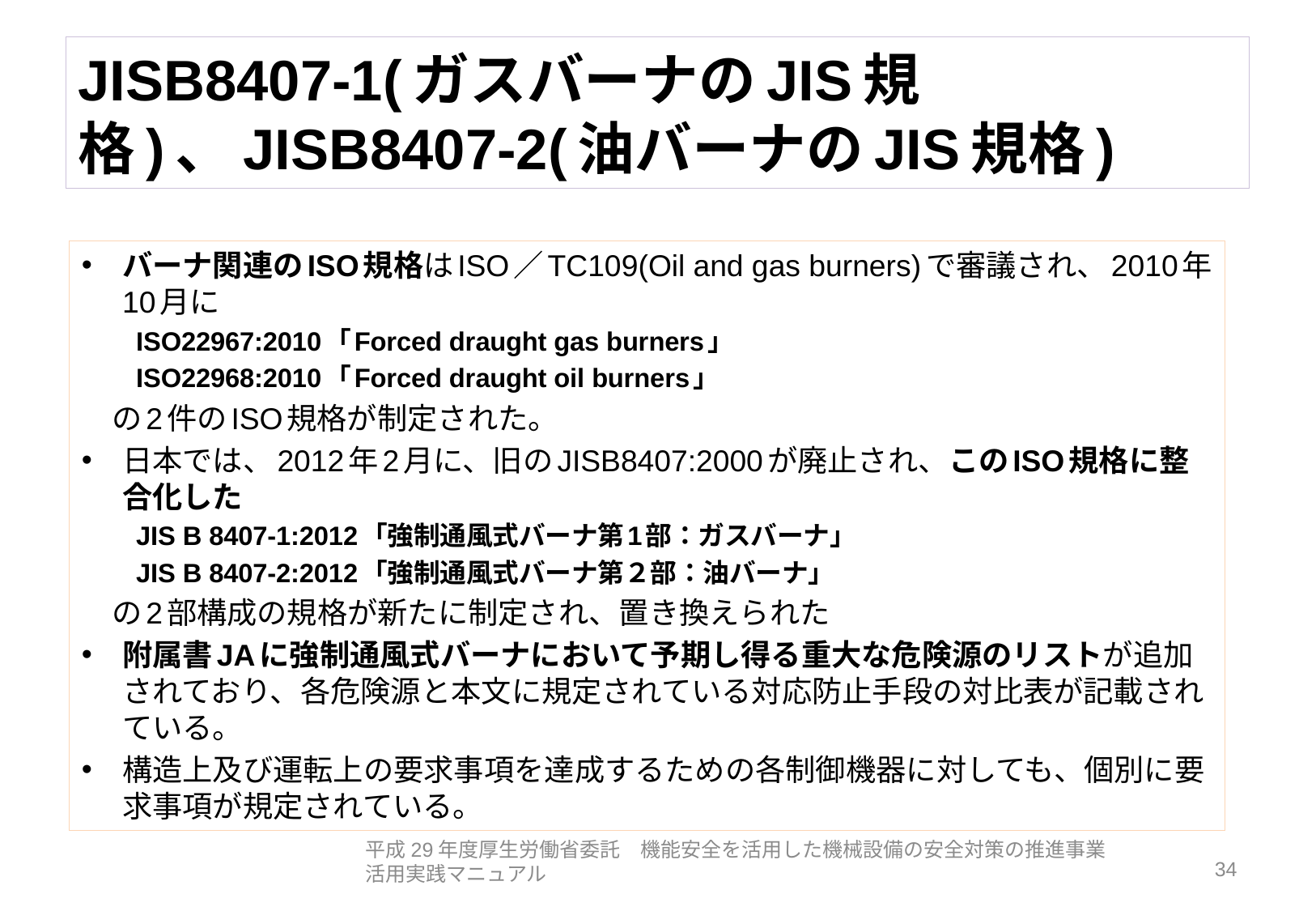

# JISB8407-1(ガスバーナのJIS規格)、JISB8407-2(油バーナのJIS規格)
バーナ関連のISO規格はISO／TC109(Oil and gas burners)で審議され、2010年10月に
ISO22967:2010「Forced draught gas burners」
ISO22968:2010「Forced draught oil burners」
　の2件のISO規格が制定された。
日本では、2012年2月に、旧のJISB8407:2000が廃止され、このISO規格に整合化した
JIS B 8407-1:2012「強制通風式バーナ第1部：ガスバーナ」
JIS B 8407-2:2012「強制通風式バーナ第２部：油バーナ」
　の2部構成の規格が新たに制定され、置き換えられた
附属書JAに強制通風式バーナにおいて予期し得る重大な危険源のリストが追加されており、各危険源と本文に規定されている対応防止手段の対比表が記載されている。
構造上及び運転上の要求事項を達成するための各制御機器に対しても、個別に要求事項が規定されている。

平成29年度厚生労働省委託　機能安全を活用した機械設備の安全対策の推進事業　活用実践マニュアル
34